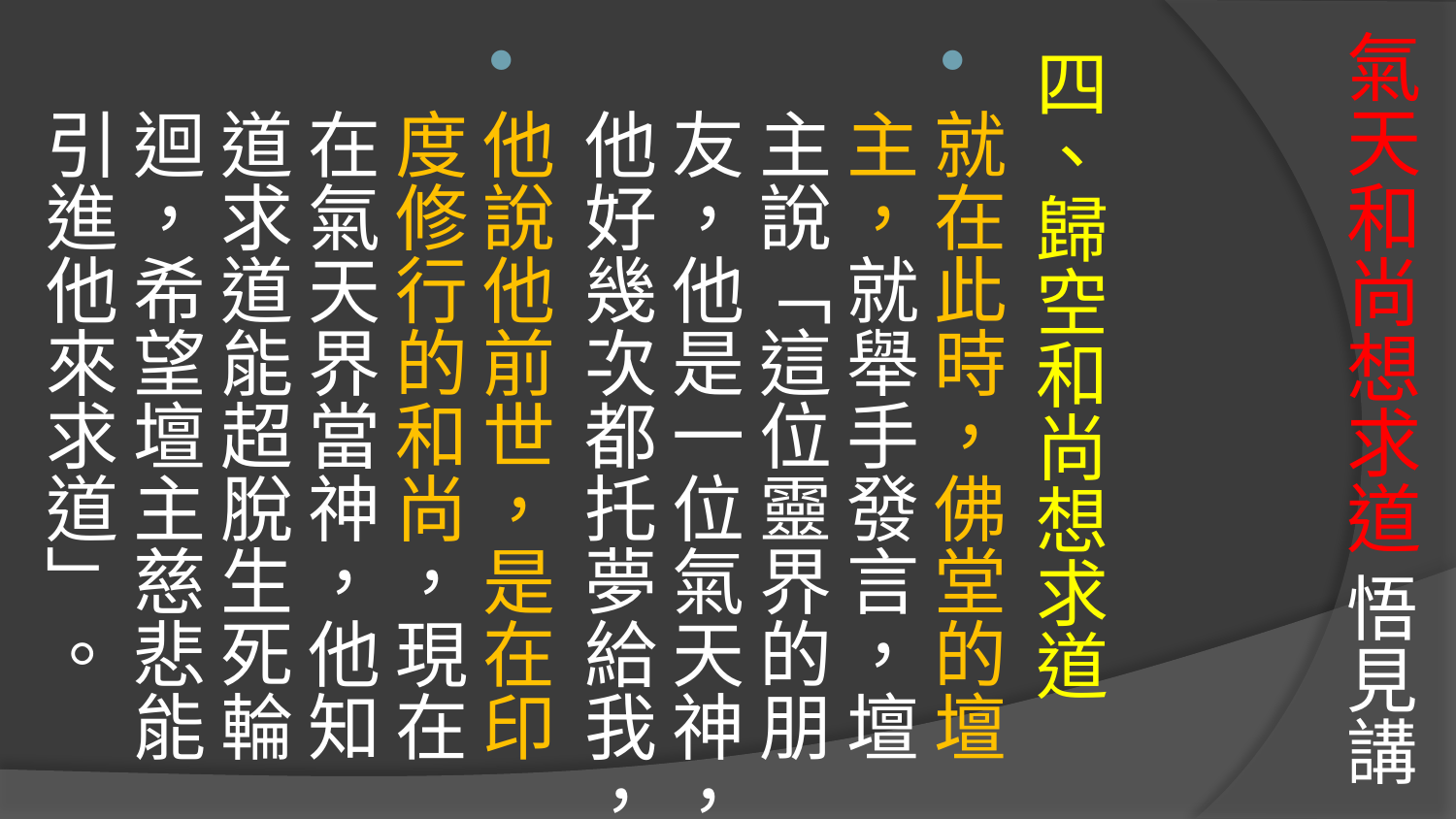

# 氣天和尚想求道 悟見講
四、歸空和尚想求道
就在此時，佛堂的壇主，就舉手發言，壇主說「這位靈界的朋友，他是一位氣天神，他好幾次都托夢給我，
他說他前世，是在印度修行的和尚，現在在氣天界當神，他知道求道能超脫生死輪迴，希望壇主慈悲能引進他來求道」。